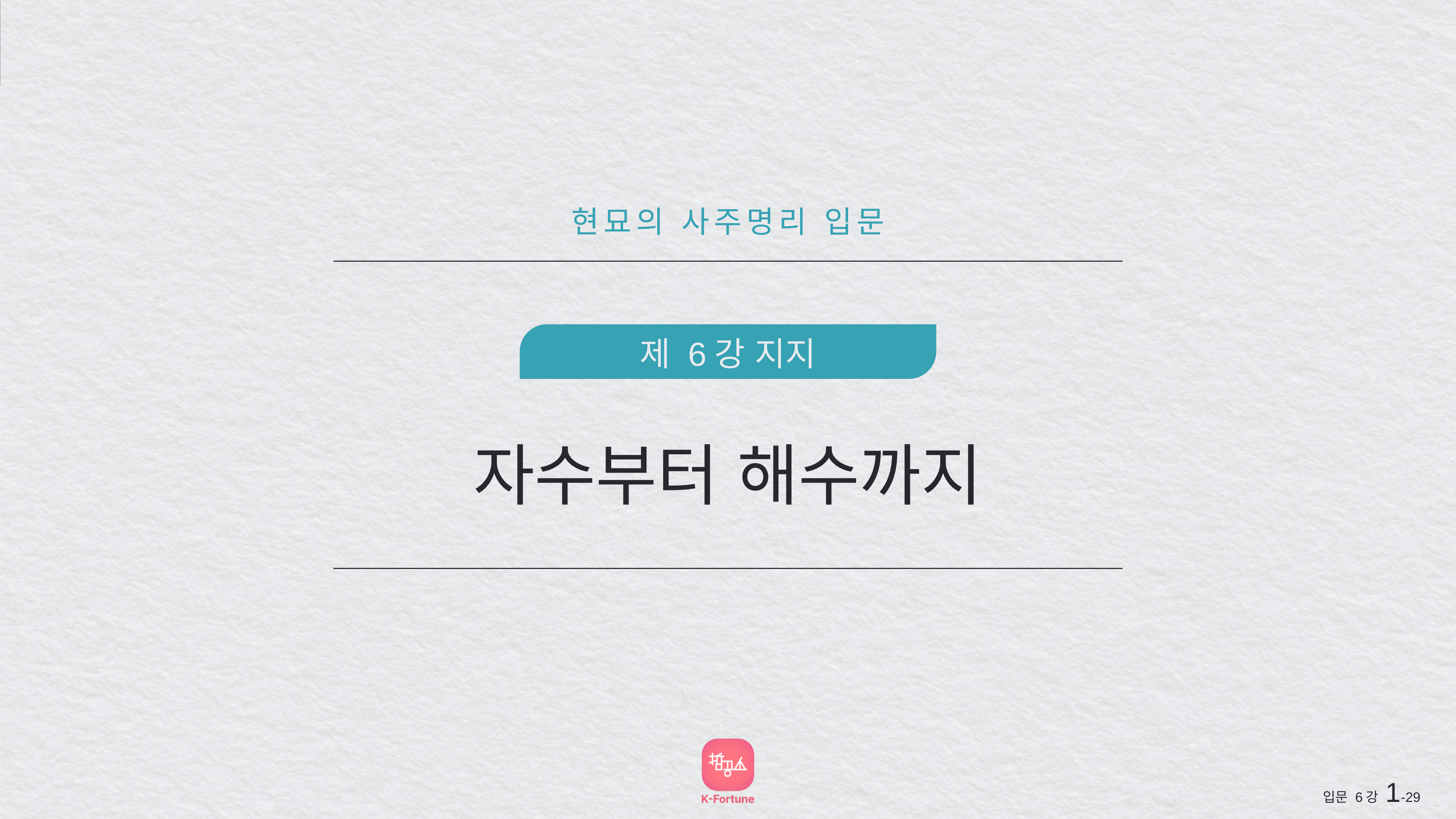

현묘의 사주명리 입문

제 6강 지지
자수부터 해수까지